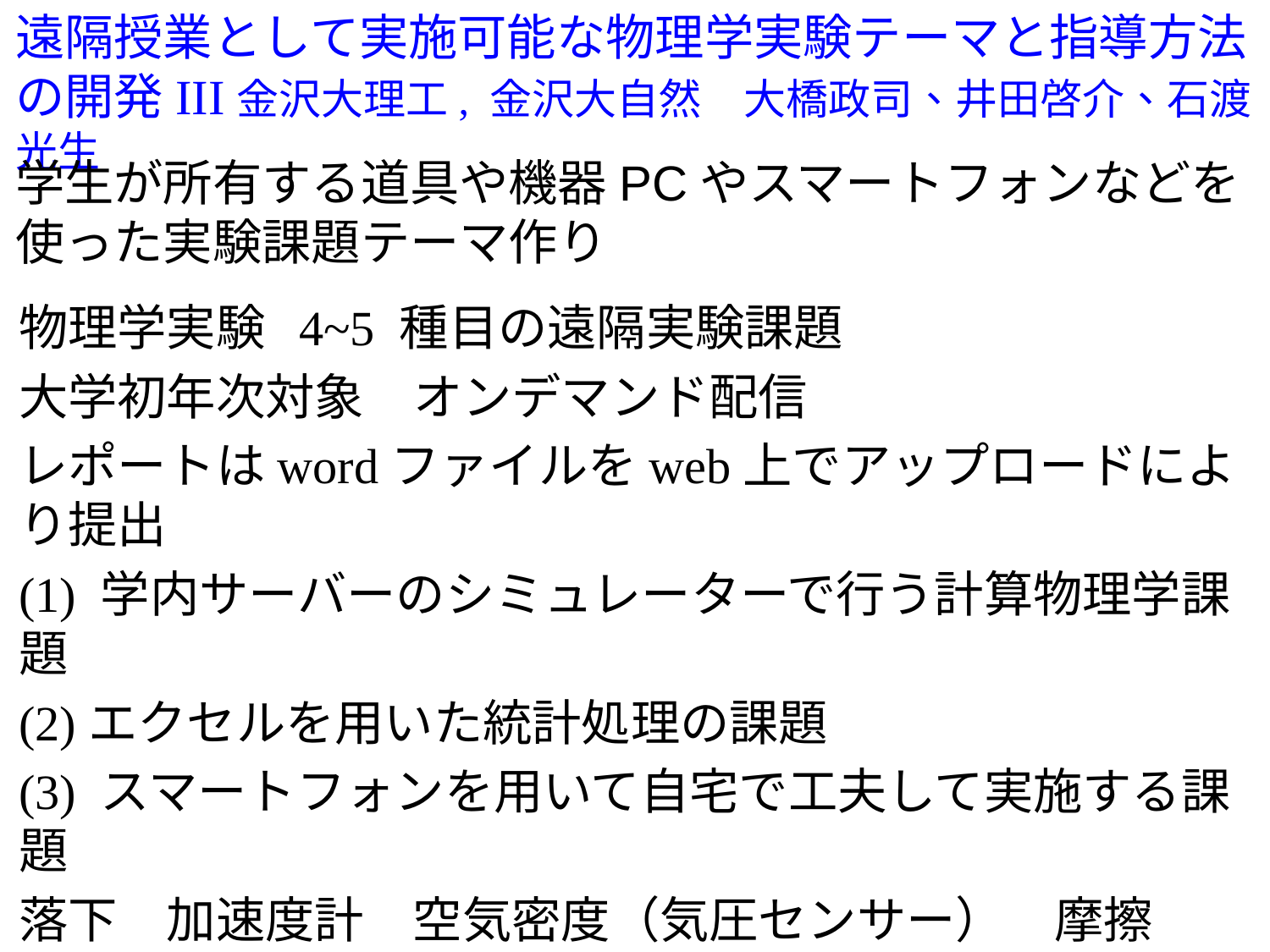

遠隔授業として実施可能な物理学実験テーマと指導方法の開発III金沢大理工, 金沢大自然　大橋政司、井田啓介、石渡光生
23pN1-1
学生が所有する道具や機器PCやスマートフォンなどを使った実験課題テーマ作り
物理学実験  4~5 種目の遠隔実験課題
大学初年次対象　オンデマンド配信
レポートはwordファイルをweb上でアップロードにより提出
(1) 学内サーバーのシミュレーターで行う計算物理学課題
(2)エクセルを用いた統計処理の課題
(3) スマートフォンを用いて自宅で工夫して実施する課題
落下　加速度計　空気密度（気圧センサー）　摩擦
ルーブリックで評価